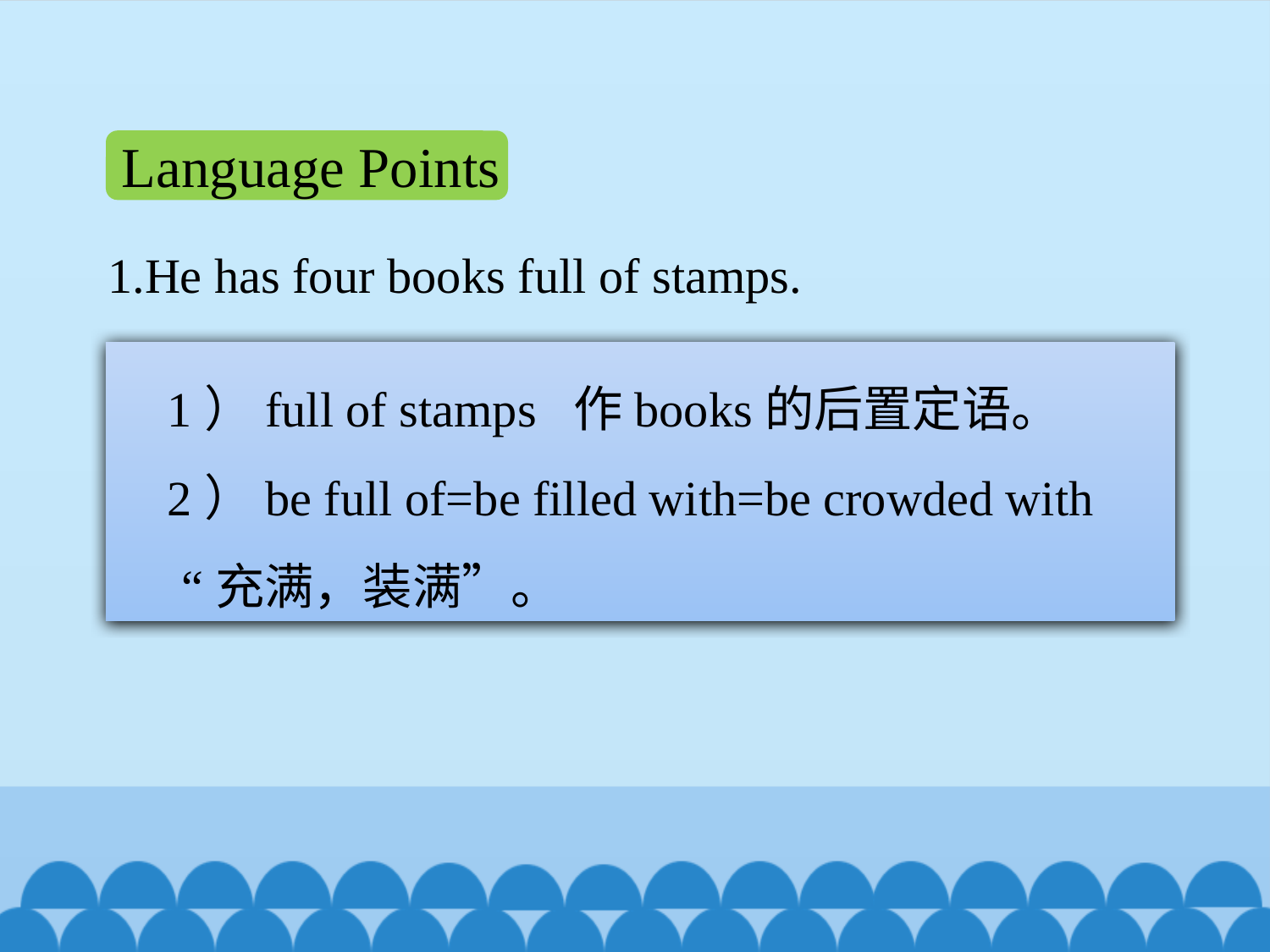

Language Points
1.He has four books full of stamps.
    1）full of stamps  作books的后置定语。
    2）be full of=be filled with=be crowded with “充满，装满”。